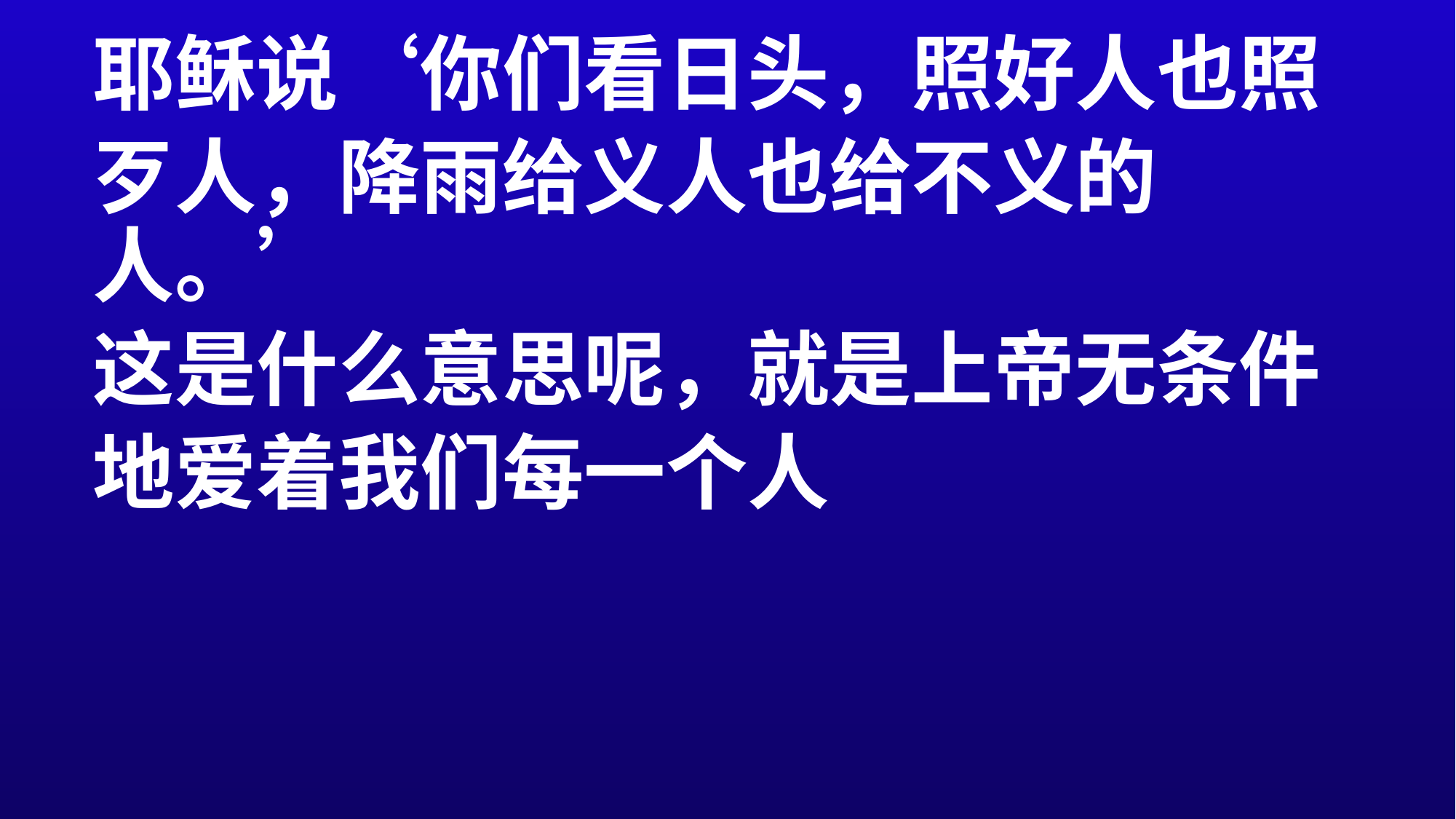

耶稣说‘你们看日头，照好人也照
歹人，降雨给义人也给不义的人。’
这是什么意思呢，就是上帝无条件
地爱着我们每一个人